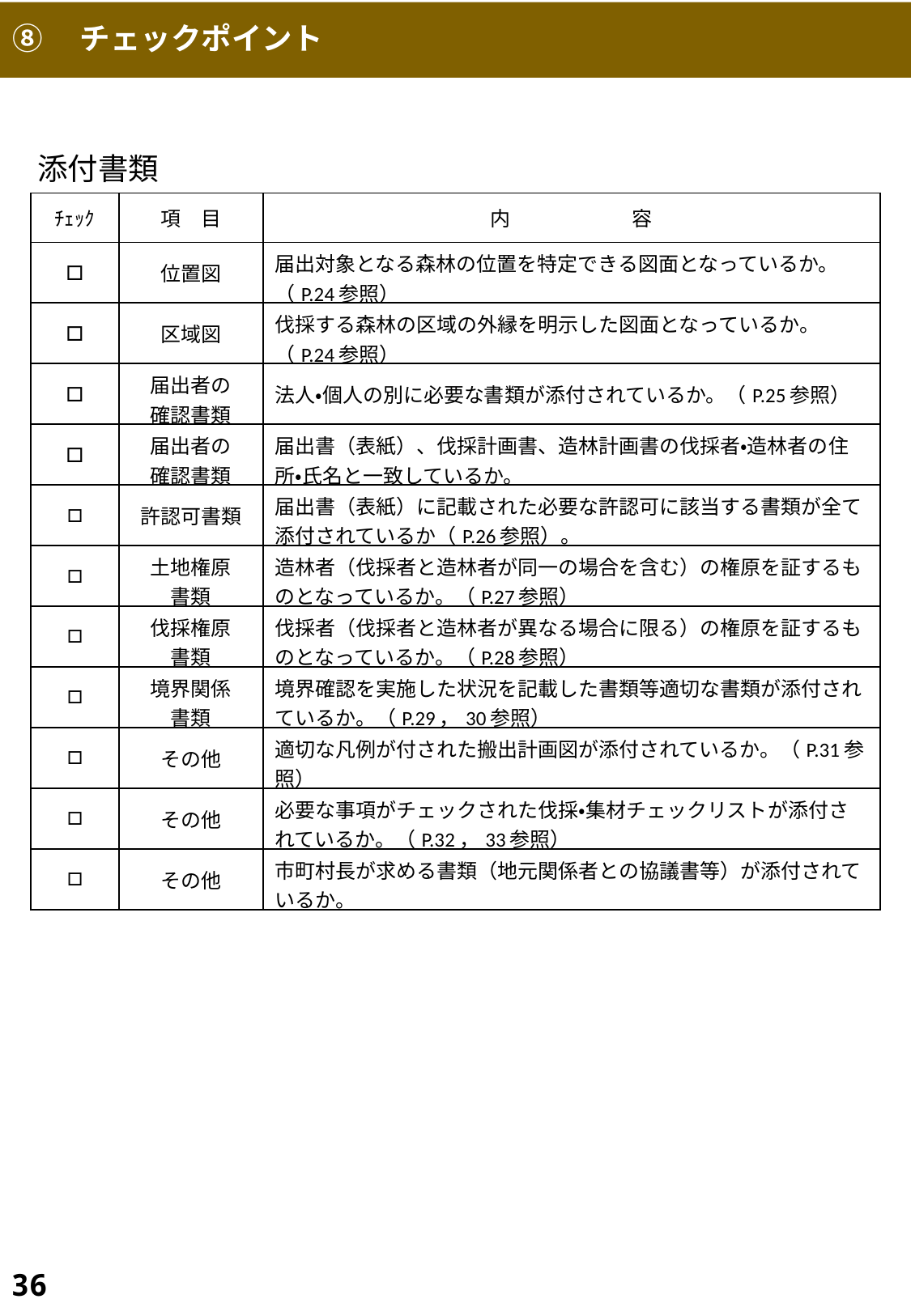

# ⑧　チェックポイント
添付書類
| ﾁｪｯｸ | 項　目 | 内　　　　　　容 |
| --- | --- | --- |
| □ | 位置図 | 届出対象となる森林の位置を特定できる図面となっているか。 （P.24参照） |
| □ | 区域図 | 伐採する森林の区域の外縁を明示した図面となっているか。 （P.24参照） |
| □ | 届出者の 確認書類 | 法人・個人の別に必要な書類が添付されているか。（P.25参照） |
| □ | 届出者の 確認書類 | 届出書（表紙）、伐採計画書、造林計画書の伐採者・造林者の住所・氏名と一致しているか。 |
| □ | 許認可書類 | 届出書（表紙）に記載された必要な許認可に該当する書類が全て添付されているか（P.26参照）。 |
| □ | 土地権原 書類 | 造林者（伐採者と造林者が同一の場合を含む）の権原を証するものとなっているか。（P.27参照） |
| □ | 伐採権原 書類 | 伐採者（伐採者と造林者が異なる場合に限る）の権原を証するものとなっているか。（P.28参照） |
| □ | 境界関係 書類 | 境界確認を実施した状況を記載した書類等適切な書類が添付されているか。（P.29，30参照） |
| □ | その他 | 適切な凡例が付された搬出計画図が添付されているか。（P.31参照） |
| □ | その他 | 必要な事項がチェックされた伐採・集材チェックリストが添付されているか。（P.32，33参照） |
| □ | その他 | 市町村長が求める書類（地元関係者との協議書等）が添付されているか。 |
36